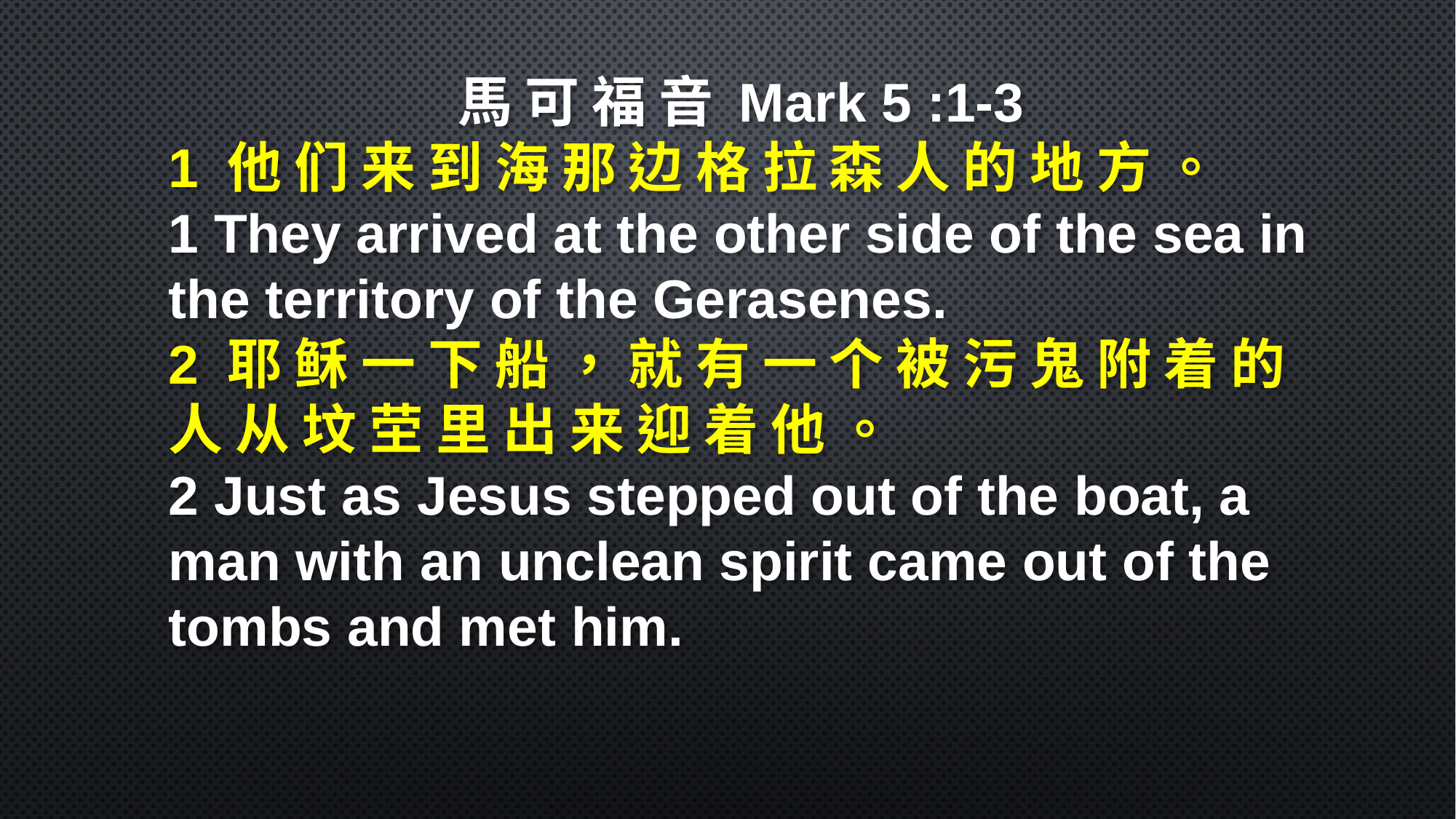

馬 可 福 音 Mark 5 :1-3
1 他 们 来 到 海 那 边 格 拉 森 人 的 地 方 。
1 They arrived at the other side of the sea in the territory of the Gerasenes.
2 耶 稣 一 下 船 ， 就 有 一 个 被 污 鬼 附 着 的 人 从 坟 茔 里 出 来 迎 着 他 。
2 Just as Jesus stepped out of the boat, a man with an unclean spirit came out of the tombs and met him.